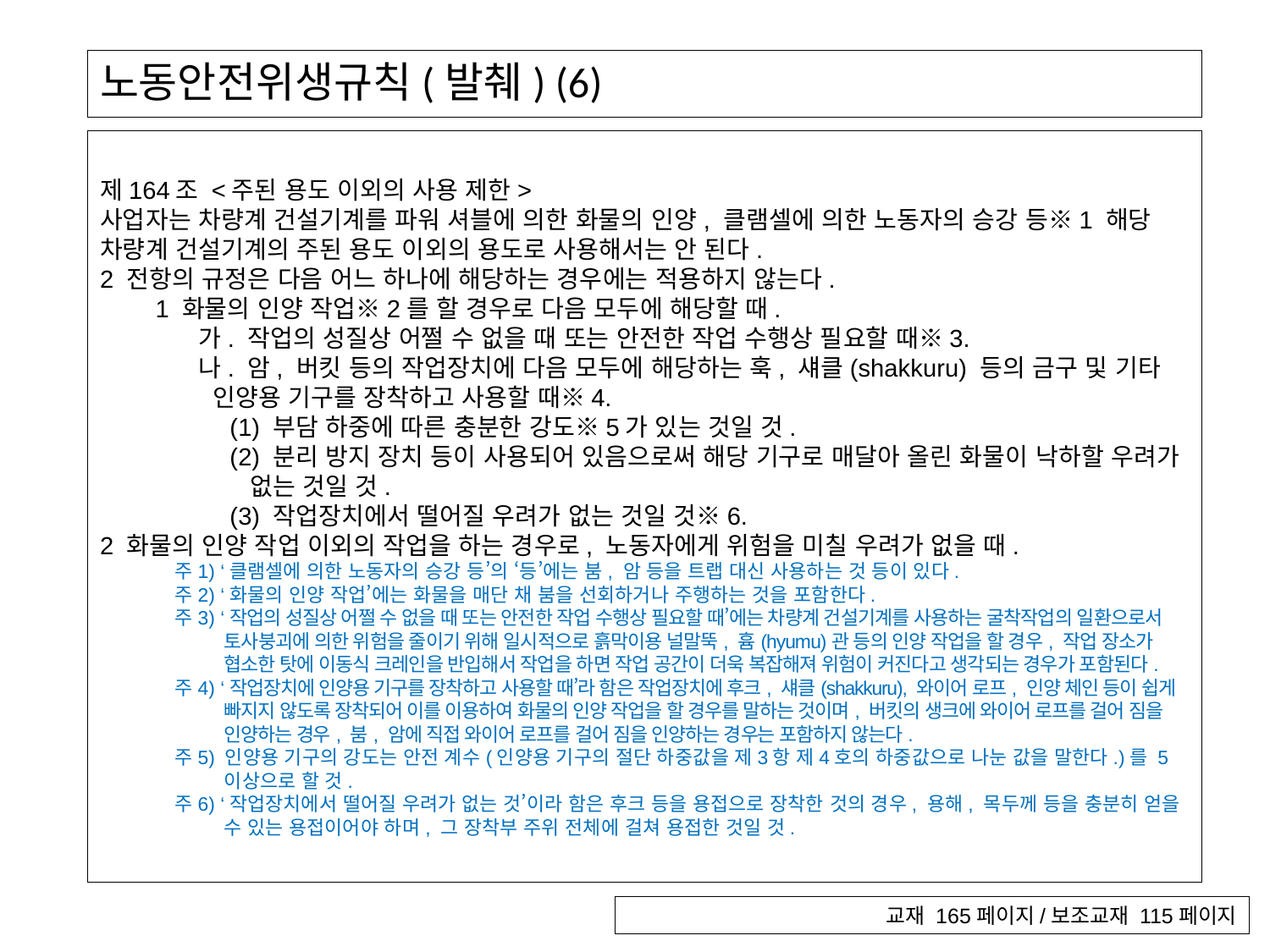

# 노동안전위생규칙(발췌) (6)
제164조 <주된 용도 이외의 사용 제한>
사업자는 차량계 건설기계를 파워 셔블에 의한 화물의 인양, 클램셀에 의한 노동자의 승강 등※1 해당 차량계 건설기계의 주된 용도 이외의 용도로 사용해서는 안 된다.
2 전항의 규정은 다음 어느 하나에 해당하는 경우에는 적용하지 않는다.
　　1 화물의 인양 작업※2를 할 경우로 다음 모두에 해당할 때.
　　　　가. 작업의 성질상 어쩔 수 없을 때 또는 안전한 작업 수행상 필요할 때※3.
　　　　나. 암, 버킷 등의 작업장치에 다음 모두에 해당하는 훅, 섀클(shakkuru) 등의 금구 및 기타 인양용 기구를 장착하고 사용할 때※4.
　　　　　(1) 부담 하중에 따른 충분한 강도※5가 있는 것일 것.
　　　　　(2) 분리 방지 장치 등이 사용되어 있음으로써 해당 기구로 매달아 올린 화물이 낙하할 우려가 없는 것일 것.
　　　　　(3) 작업장치에서 떨어질 우려가 없는 것일 것※6.
2 화물의 인양 작업 이외의 작업을 하는 경우로, 노동자에게 위험을 미칠 우려가 없을 때.
주1) ‘클램셀에 의한 노동자의 승강 등’의 ‘등’에는 붐, 암 등을 트랩 대신 사용하는 것 등이 있다.
주2) ‘화물의 인양 작업’에는 화물을 매단 채 붐을 선회하거나 주행하는 것을 포함한다.
주3) ‘작업의 성질상 어쩔 수 없을 때 또는 안전한 작업 수행상 필요할 때’에는 차량계 건설기계를 사용하는 굴착작업의 일환으로서 토사붕괴에 의한 위험을 줄이기 위해 일시적으로 흙막이용 널말뚝, 흄(hyumu)관 등의 인양 작업을 할 경우, 작업 장소가 협소한 탓에 이동식 크레인을 반입해서 작업을 하면 작업 공간이 더욱 복잡해져 위험이 커진다고 생각되는 경우가 포함된다.
주4) ‘작업장치에 인양용 기구를 장착하고 사용할 때’라 함은 작업장치에 후크, 섀클(shakkuru), 와이어 로프, 인양 체인 등이 쉽게 빠지지 않도록 장착되어 이를 이용하여 화물의 인양 작업을 할 경우를 말하는 것이며, 버킷의 생크에 와이어 로프를 걸어 짐을 인양하는 경우, 붐, 암에 직접 와이어 로프를 걸어 짐을 인양하는 경우는 포함하지 않는다.
주5) 인양용 기구의 강도는 안전 계수(인양용 기구의 절단 하중값을 제3항 제4호의 하중값으로 나눈 값을 말한다.)를 5 이상으로 할 것.
주6) ‘작업장치에서 떨어질 우려가 없는 것’이라 함은 후크 등을 용접으로 장착한 것의 경우, 용해, 목두께 등을 충분히 얻을 수 있는 용접이어야 하며, 그 장착부 주위 전체에 걸쳐 용접한 것일 것.
교재 165페이지/보조교재 115페이지